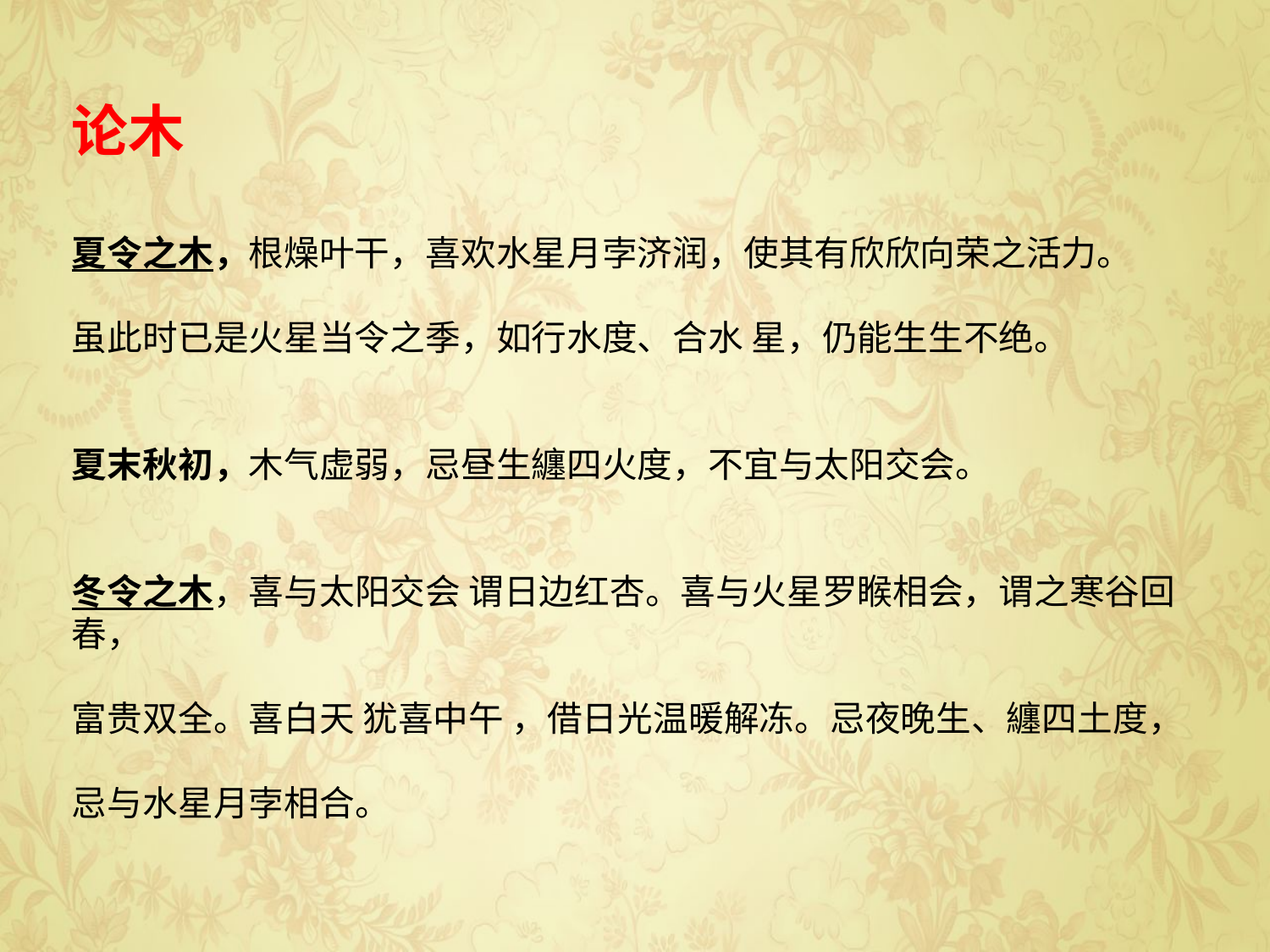

论木

夏令之木，根燥叶干，喜欢水星月孛济润，使其有欣欣向荣之活力。

虽此时已是火星当令之季，如行水度、合水 星，仍能生生不绝。

夏末秋初，木气虚弱，忌昼生纏四火度，不宜与太阳交会。

冬令之木，喜与太阳交会 谓日边红杏。喜与火星罗睺相会，谓之寒谷回春，

富贵双全。喜白天 犹喜中午 ，借日光温暖解冻。忌夜晚生、纏四土度，

忌与水星月孛相合。